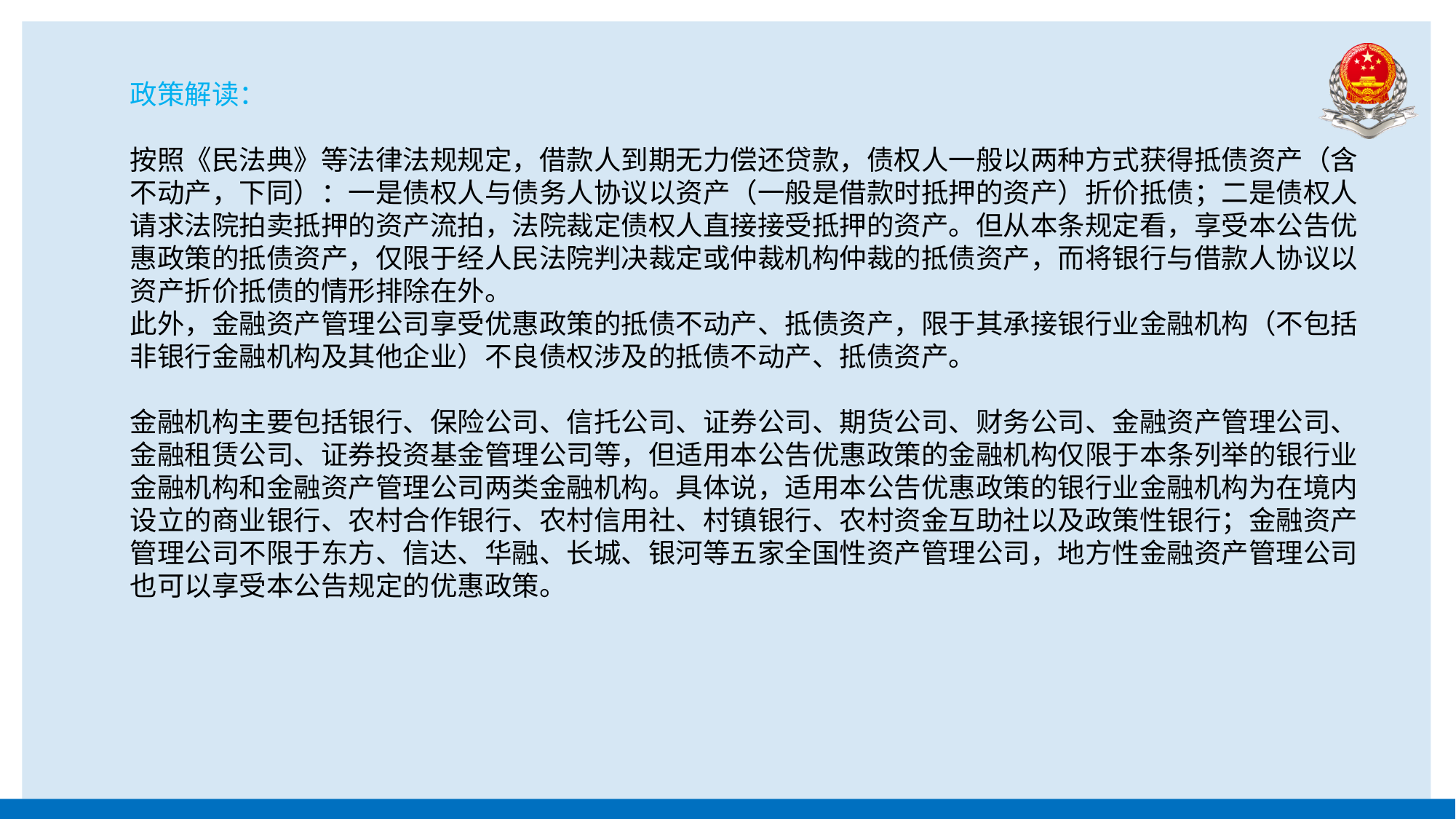

政策解读：

按照《民法典》等法律法规规定，借款人到期无力偿还贷款，债权人一般以两种方式获得抵债资产（含不动产，下同）：一是债权人与债务人协议以资产（一般是借款时抵押的资产）折价抵债；二是债权人请求法院拍卖抵押的资产流拍，法院裁定债权人直接接受抵押的资产。但从本条规定看，享受本公告优惠政策的抵债资产，仅限于经人民法院判决裁定或仲裁机构仲裁的抵债资产，而将银行与借款人协议以资产折价抵债的情形排除在外。
此外，金融资产管理公司享受优惠政策的抵债不动产、抵债资产，限于其承接银行业金融机构（不包括非银行金融机构及其他企业）不良债权涉及的抵债不动产、抵债资产。

金融机构主要包括银行、保险公司、信托公司、证券公司、期货公司、财务公司、金融资产管理公司、金融租赁公司、证券投资基金管理公司等，但适用本公告优惠政策的金融机构仅限于本条列举的银行业金融机构和金融资产管理公司两类金融机构。具体说，适用本公告优惠政策的银行业金融机构为在境内设立的商业银行、农村合作银行、农村信用社、村镇银行、农村资金互助社以及政策性银行；金融资产管理公司不限于东方、信达、华融、长城、银河等五家全国性资产管理公司，地方性金融资产管理公司也可以享受本公告规定的优惠政策。